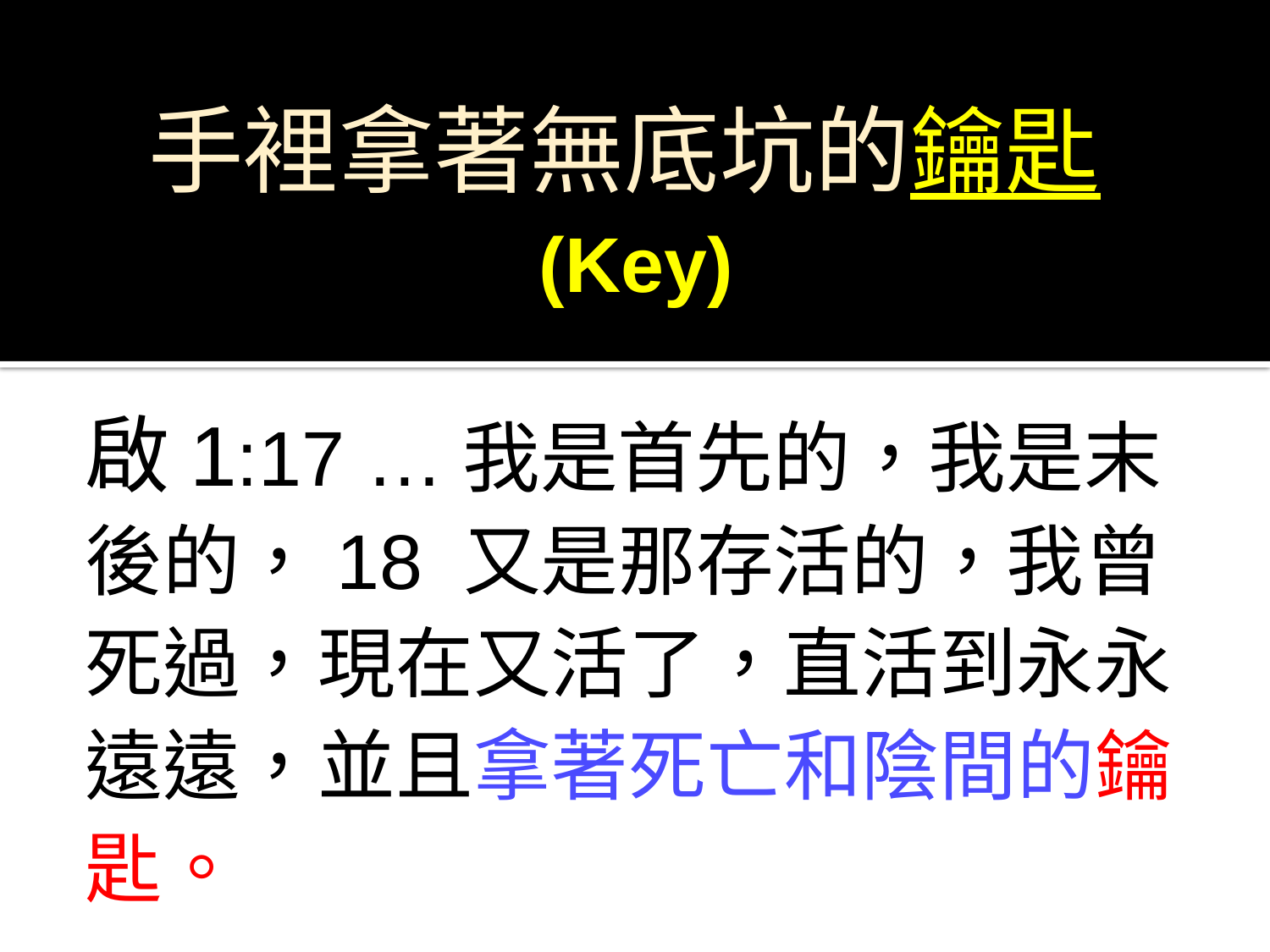

# 手裡拿著無底坑的鑰匙(Key)
啟1:17 …我是首先的，我是末後的，18 又是那存活的，我曾死過，現在又活了，直活到永永遠遠，並且拿著死亡和陰間的鑰匙。